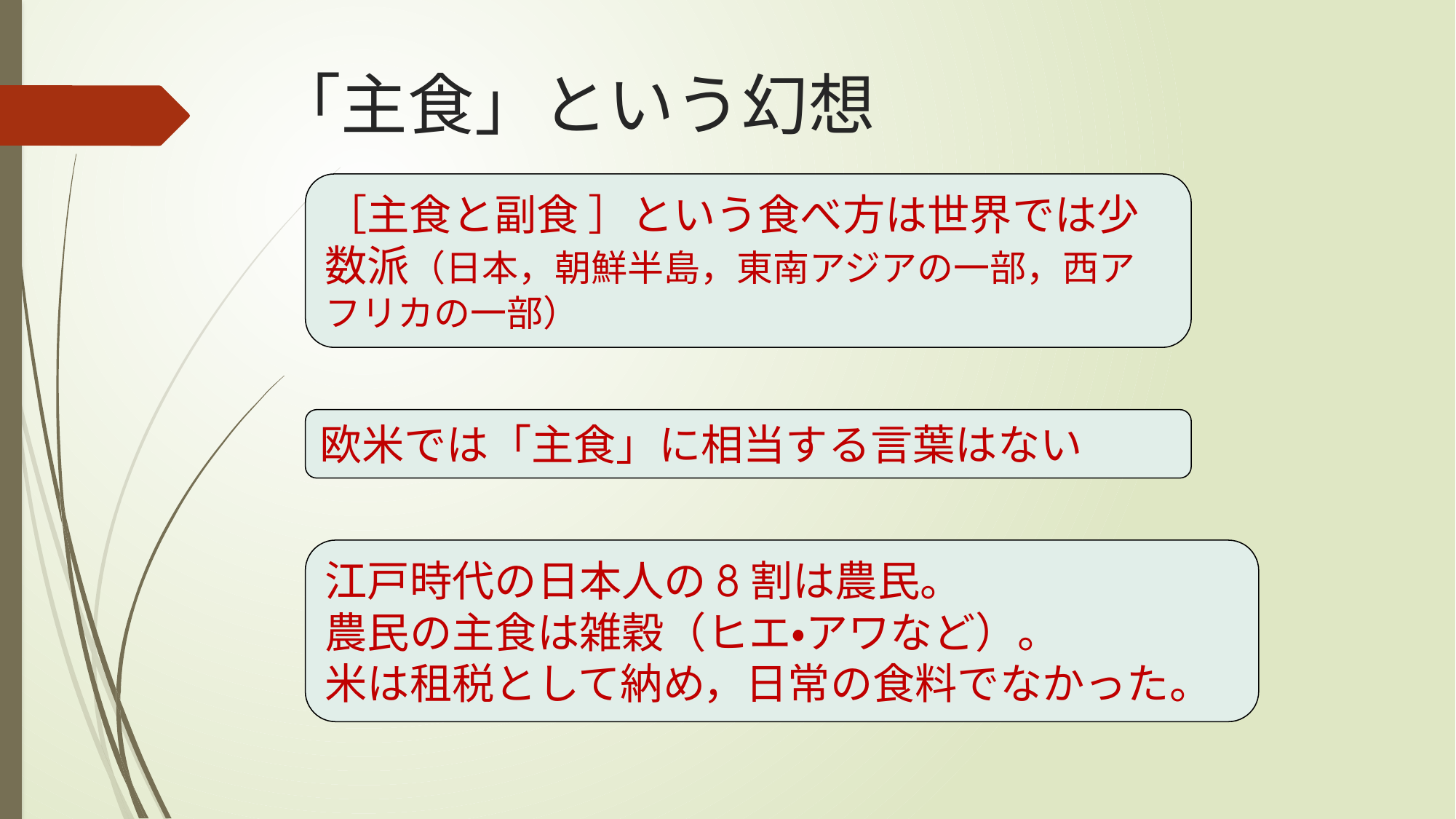

# 「主食」という幻想
［主食と副食 ］という食べ方は世界では少数派（日本，朝鮮半島，東南アジアの一部，西アフリカの一部）
欧米では「主食」に相当する言葉はない
江戸時代の日本人の8割は農民。
農民の主食は雑穀（ヒエ・アワなど）。
米は租税として納め，日常の食料でなかった。